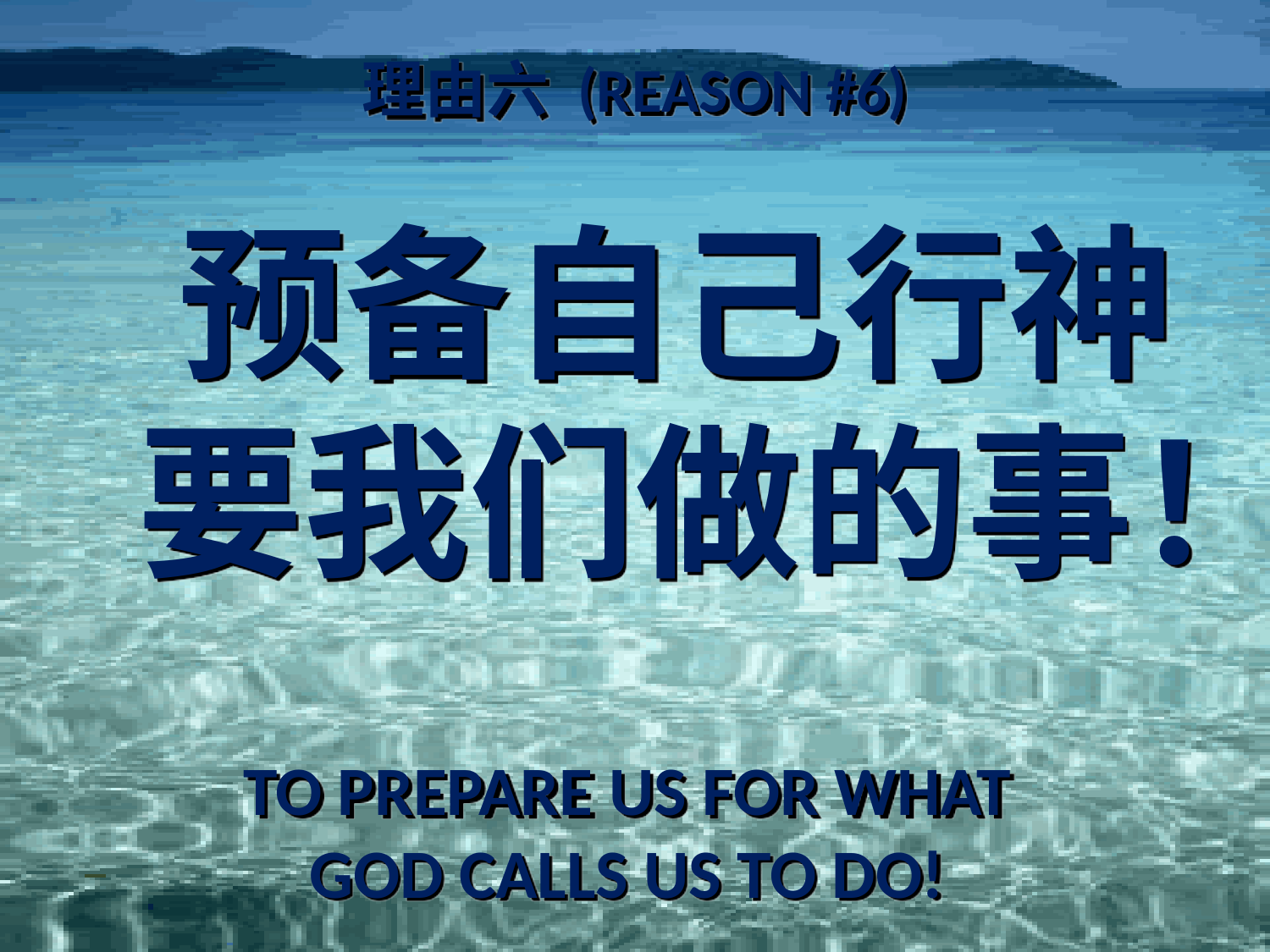

# 理由六 (Reason #6) 预备自己行神要我们做的事！ To prepare us for what God calls us to do!